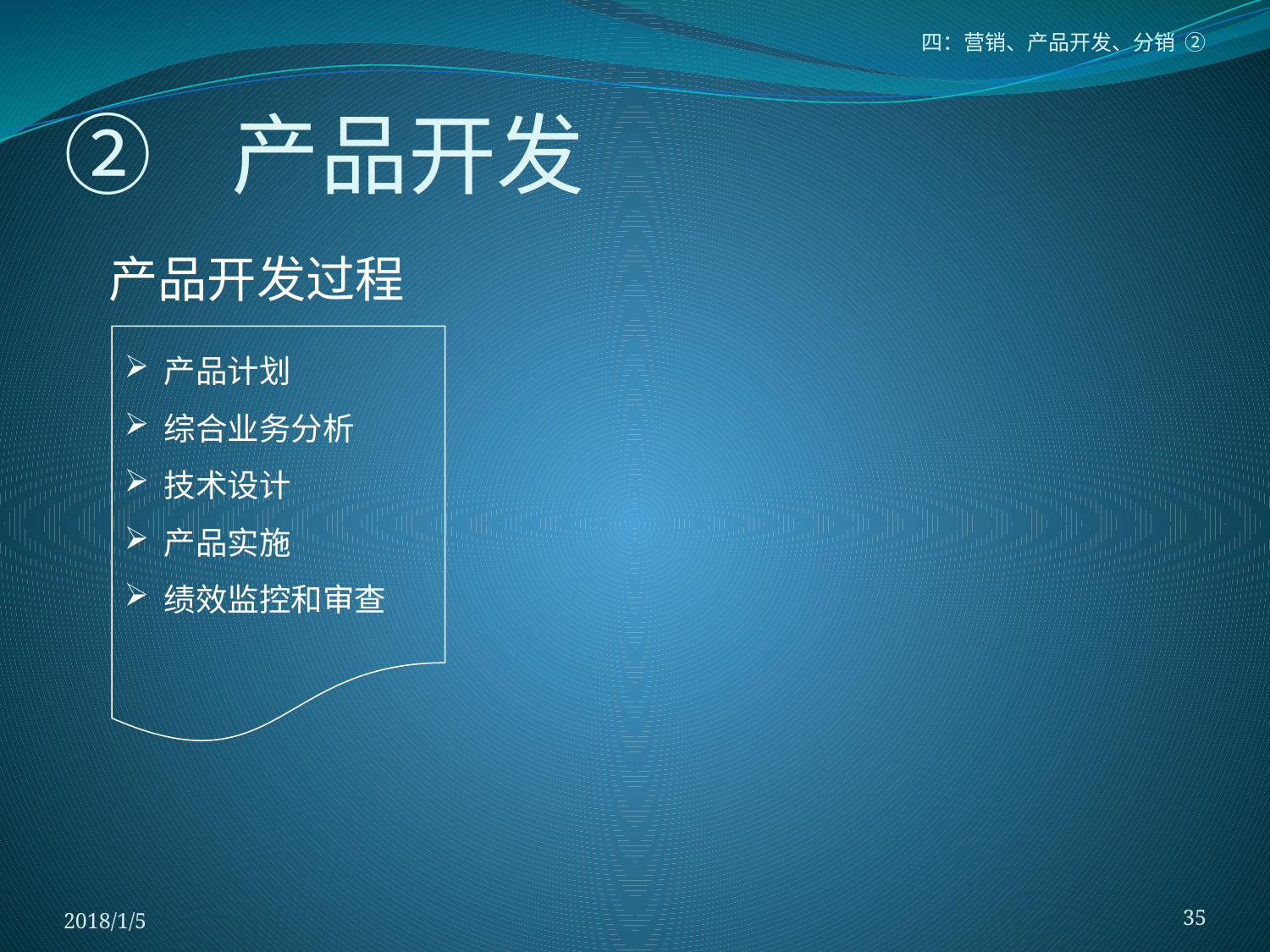

四：营销、产品开发、分销  ②
# ②   产品开发
产品开发过程
产品计划
综合业务分析
技术设计
产品实施
绩效监控和审查

2018/1/5
35